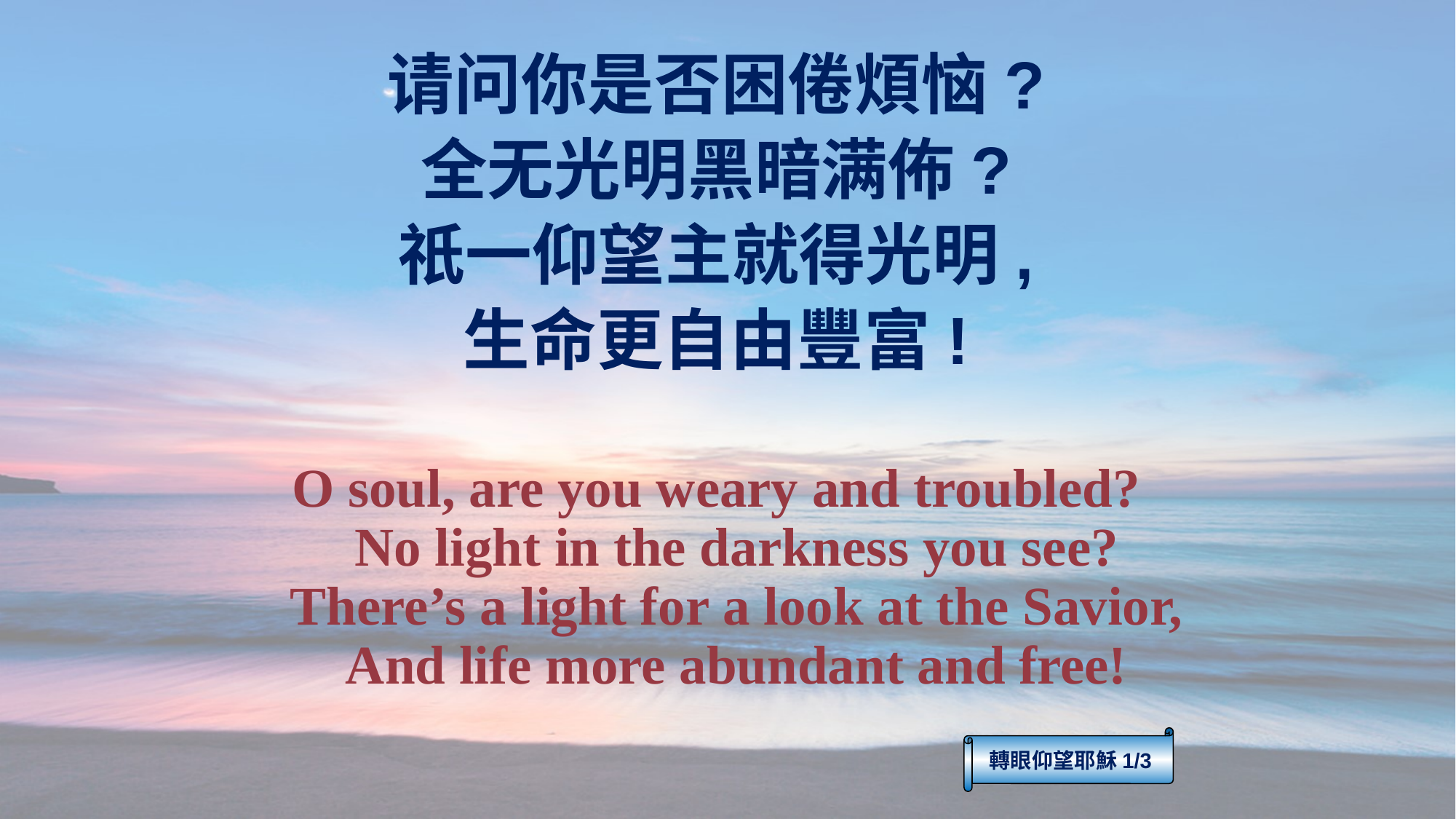

请问你是否困倦煩恼?
全无光明黑暗满佈?
祇一仰望主就得光明,
生命更自由豐富!

O soul, are you weary and troubled?
No light in the darkness you see?
There’s a light for a look at the Savior,
And life more abundant and free!
轉眼仰望耶穌1/3